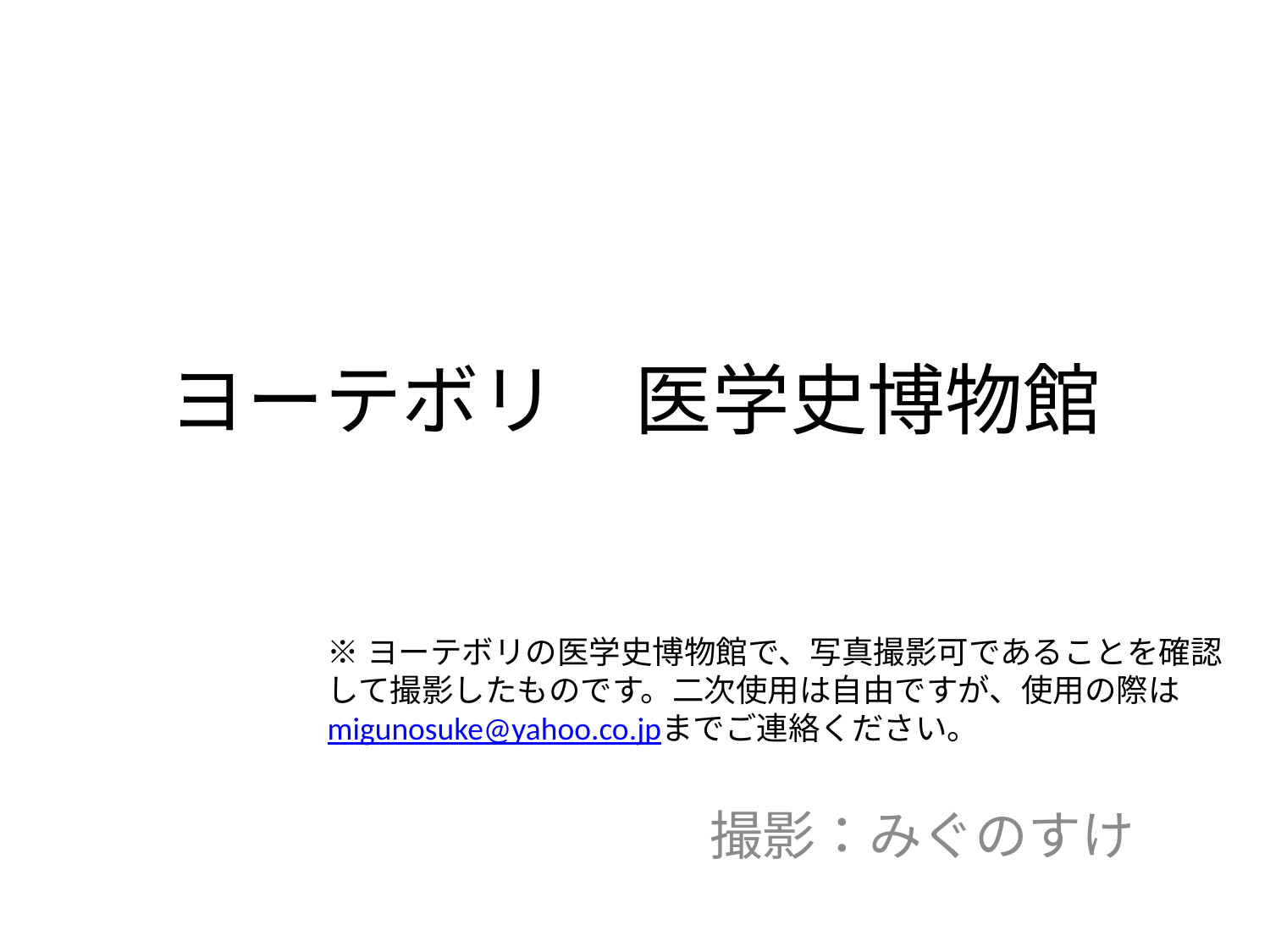

# ヨーテボリ　医学史博物館
※ヨーテボリの医学史博物館で、写真撮影可であることを確認して撮影したものです。二次使用は自由ですが、使用の際は migunosuke@yahoo.co.jpまでご連絡ください。
撮影：みぐのすけ